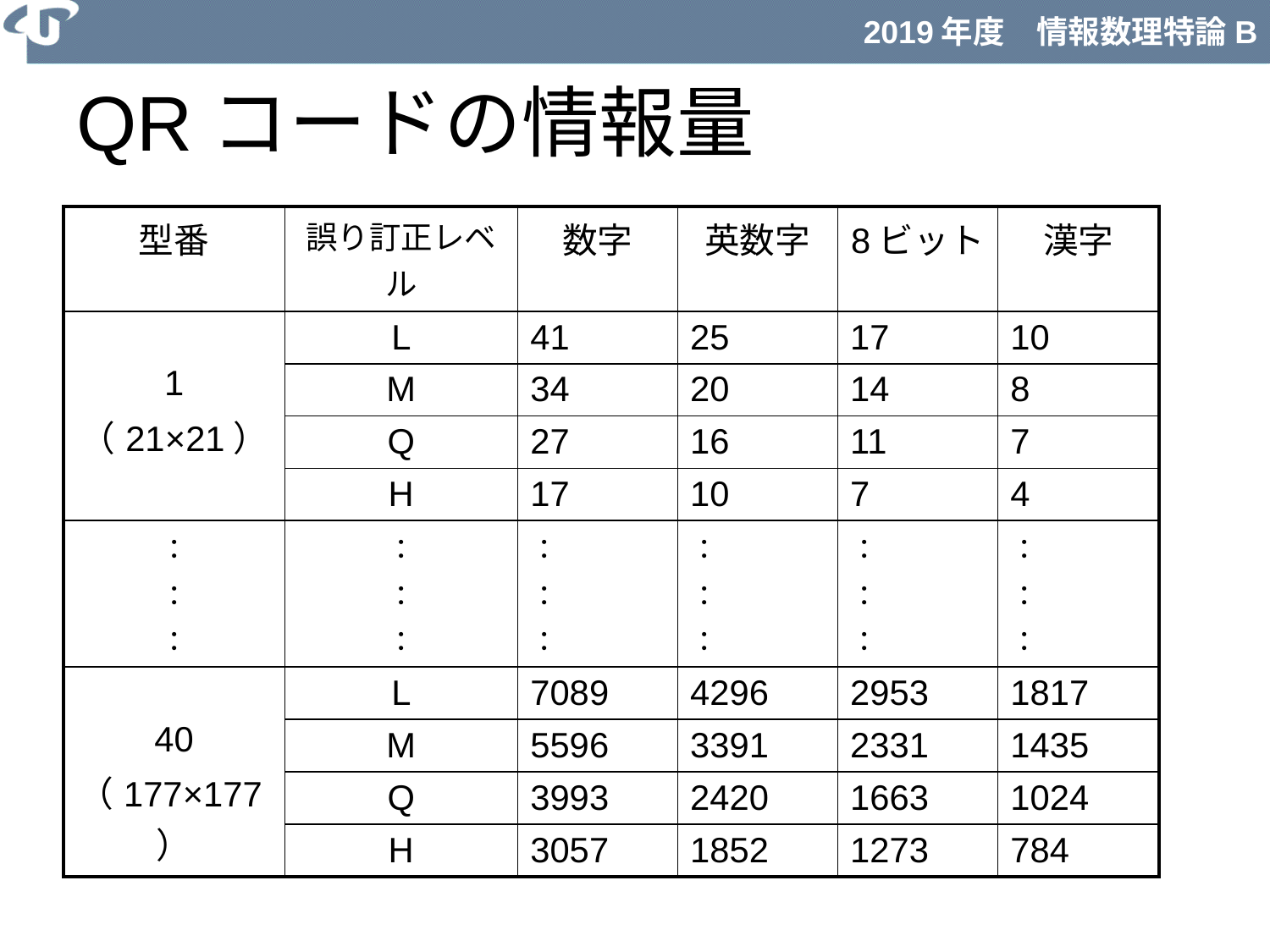

# QRコードの情報量
| 型番 | 誤り訂正レベル | 数字 | 英数字 | 8ビット | 漢字 |
| --- | --- | --- | --- | --- | --- |
| 1 （21×21） | L | 41 | 25 | 17 | 10 |
|  | M | 34 | 20 | 14 | 8 |
|  | Q | 27 | 16 | 11 | 7 |
|  | H | 17 | 10 | 7 | 4 |
| ： ： ： | ： ： ： | ： ： ： | ： ： ： | ： ： ： | ： ： ： |
| 40 （177×177） | L | 7089 | 4296 | 2953 | 1817 |
|  | M | 5596 | 3391 | 2331 | 1435 |
|  | Q | 3993 | 2420 | 1663 | 1024 |
|  | H | 3057 | 1852 | 1273 | 784 |